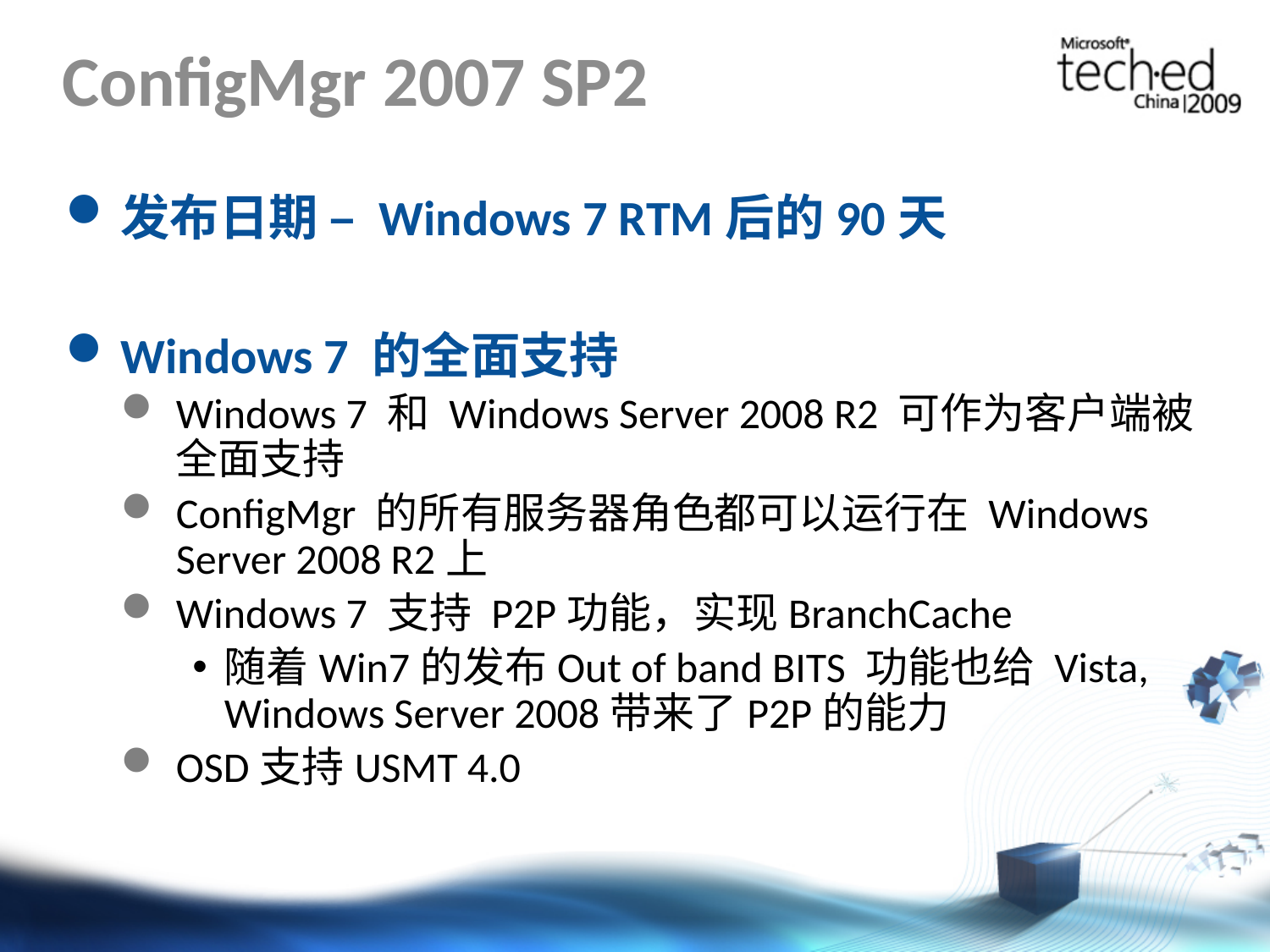

# ConfigMgr 2007 SP2
发布日期 – Windows 7 RTM后的90天

Windows 7 的全面支持
Windows 7 和 Windows Server 2008 R2 可作为客户端被全面支持
ConfigMgr 的所有服务器角色都可以运行在 Windows Server 2008 R2上
Windows 7 支持 P2P功能，实现BranchCache
随着Win7的发布Out of band BITS 功能也给 Vista, Windows Server 2008带来了P2P的能力
OSD支持USMT 4.0